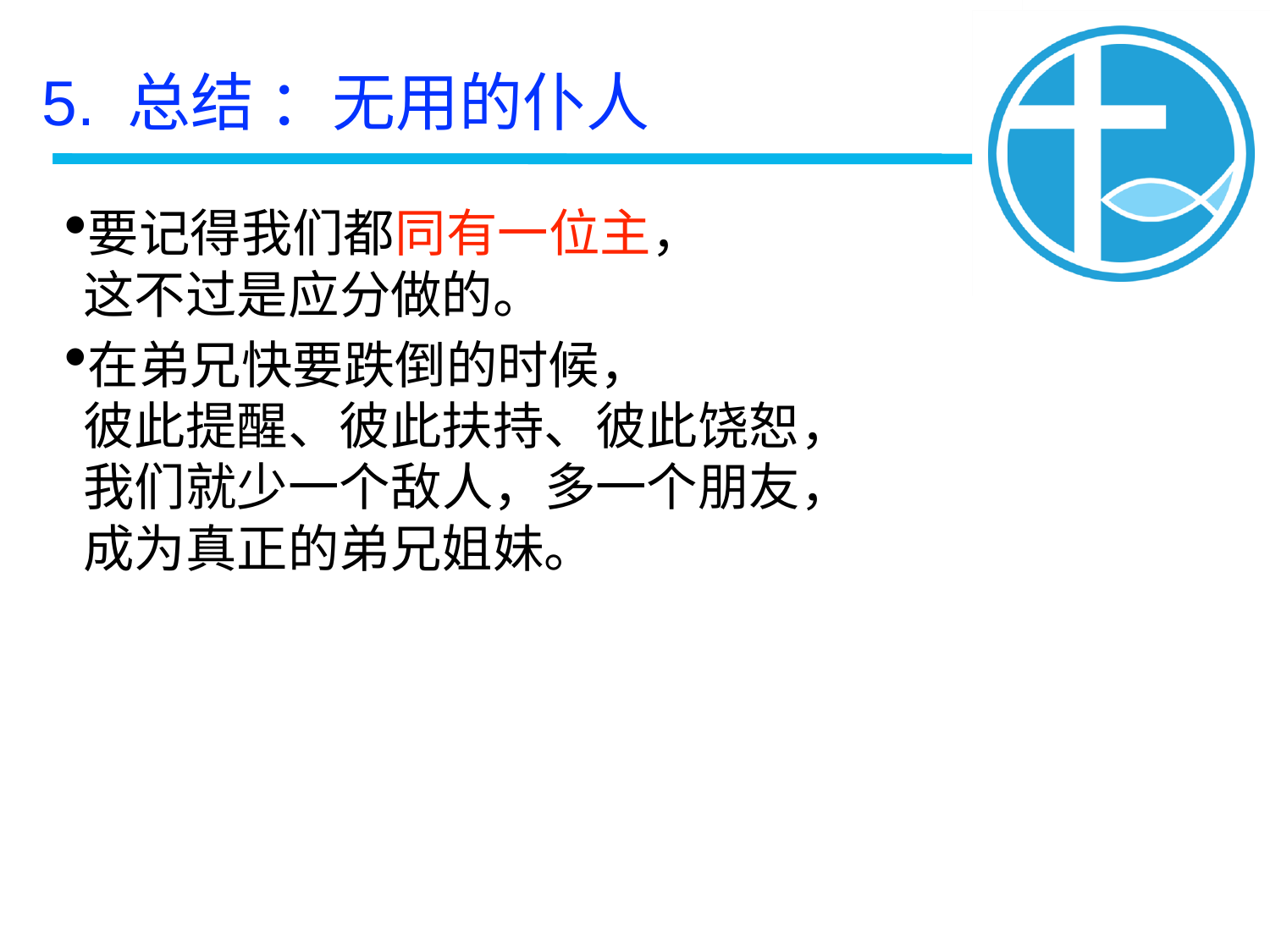

5. 总结 ：无用的仆人
要记得我们都同有一位主，
这不过是应分做的。
在弟兄快要跌倒的时候，
彼此提醒、彼此扶持、彼此饶恕，
我们就少一个敌人，多一个朋友，
成为真正的弟兄姐妹。